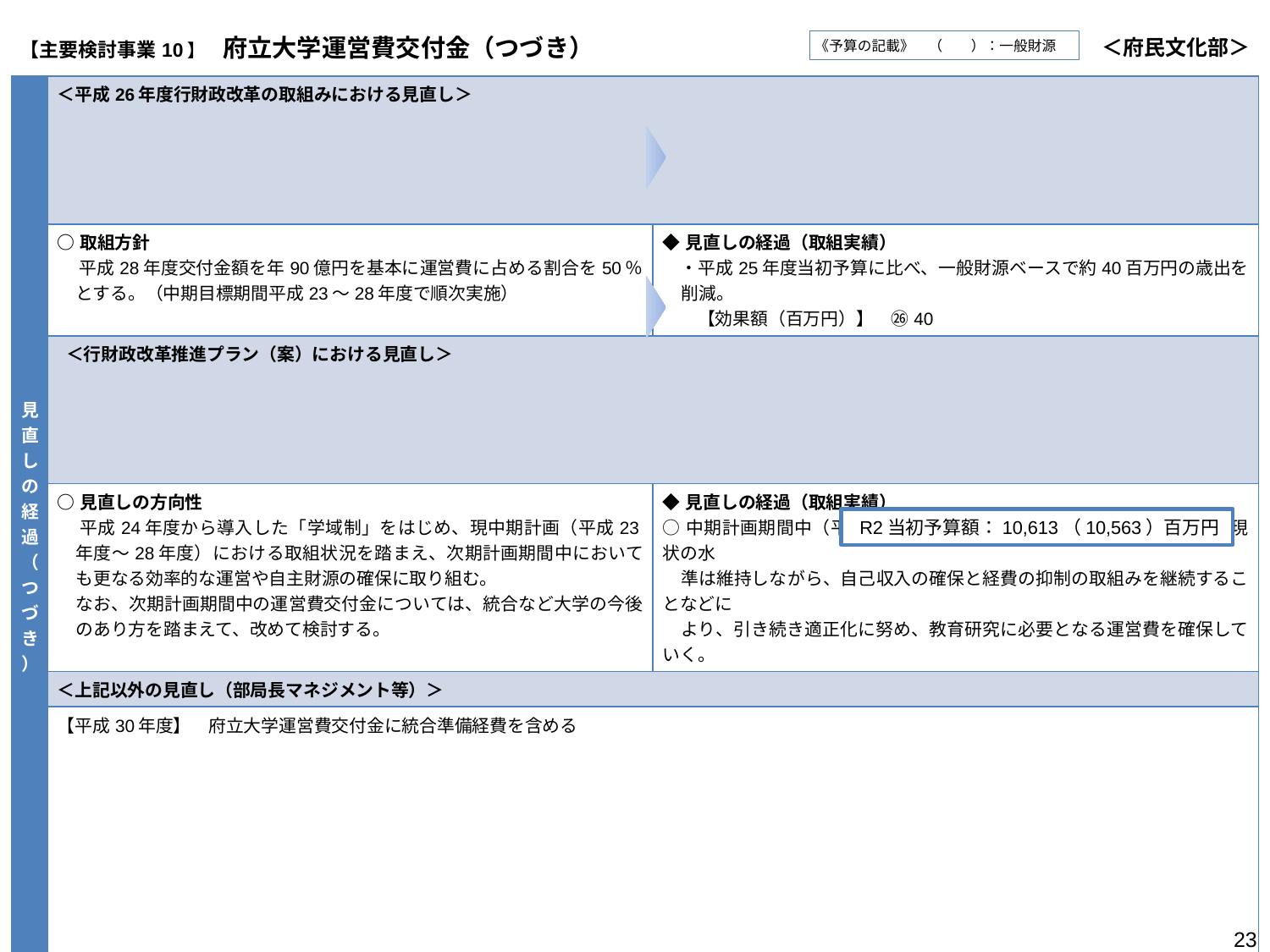

| 【主要検討事業10】　府立大学運営費交付金（つづき） | ＜府民文化部＞ |
| --- | --- |
《予算の記載》　（　　）：一般財源
| 見直しの経過（つづき） | ＜平成26年度行財政改革の取組みにおける見直し＞ |  |
| --- | --- | --- |
|  | ○取組方針 　 平成28年度交付金額を年90億円を基本に運営費に占める割合を50％とする。（中期目標期間平成23～28年度で順次実施） | ◆見直しの経過（取組実績） 　・平成25年度当初予算に比べ、一般財源ベースで約40百万円の歳出を削減。 　　【効果額（百万円）】　㉖40 |
|  | ＜行財政改革推進プラン（案）における見直し＞ |  |
|  | ○見直しの方向性 　 平成24年度から導入した「学域制」をはじめ、現中期計画（平成23年度～28年度）における取組状況を踏まえ、次期計画期間中においても更なる効率的な運営や自主財源の確保に取り組む。 なお、次期計画期間中の運営費交付金については、統合など大学の今後のあり方を踏まえて、改めて検討する。 | ◆見直しの経過（取組実績） ○中期計画期間中（平成29～34年度）の運営費交付金については、現状の水 準は維持しながら、自己収入の確保と経費の抑制の取組みを継続することなどに より、引き続き適正化に努め、教育研究に必要となる運営費を確保していく。 |
|  | ＜上記以外の見直し（部局長マネジメント等）＞ |  |
|  | 【平成30年度】　府立大学運営費交付金に統合準備経費を含める |  |
| 現在の事業 | ＜主な事業（見直し後の事業、新たに取り組んでいる事業等）＞ |  |
|  | 《見直し後の事業》 　◆大阪府立大学運営費交付金 　　１　目的 　　　　 高度研究型大学としての教育研究水準の向上、社会をリードする人材の育成、産学官連携等の社会貢献など、公立大学法人大阪の活動を支援するため 　　　　 必要な経費を交付する。 　　　　 開始終了年度：平成１７年度～ 　　　　 根拠法令：地方独立行政法人法、公立大学法人大阪定款、大阪府公立大学法人大阪運営費交付金交付要綱 　 ２　内容　 公立大学法人大阪の運営に要する経費を交付する。　 　　　　　【事業目標】公立大学法人大阪に係る中期目標 　　　　　【目標期間】中期計画：令和元年度～令和６年度 　　　　　【評価方法】大阪府市公立大学法人大阪評価委員会において業務の実績を評価 《上記以外で、財政再建プログラム（案）以降、新たに取り組んでいる事業（主なもの）》 　①大阪府立大学と大阪市立大学を運営する法人を統合し、公立大学法人大阪を設立 【平成31年４月１日】 　②大阪府立大学と大阪市立大学の統合による新大学の実現 【令和４年度を目途】 |  |

R2当初予算額：10,613（10,563）百万円
23